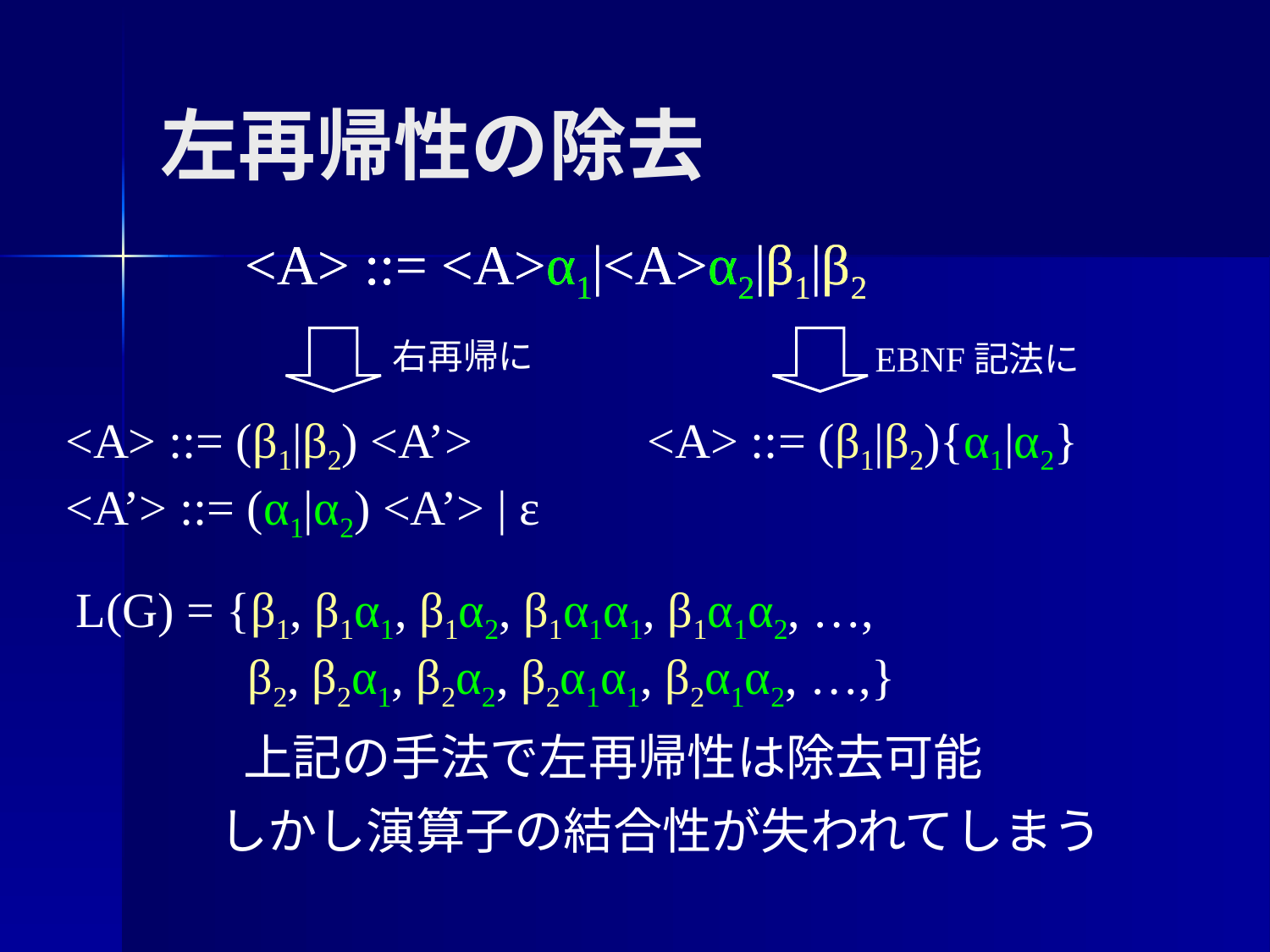

# 左再帰性の除去
<A> ::= <A>α1|<A>α2|β1|β2
<A> ::= <A>α1|<A>α2|β1|β2

右再帰に
<A> ::= (β1|β2) <A’>
<A’> ::= (α1|α2) <A’> | ε

EBNF記法に
<A> ::= (β1|β2){α1|α2}
L(G) = {β1, β1α1, β1α2, β1α1α1, β1α1α2, …,
              β2, β2α1, β2α2, β2α1α1, β2α1α2, …,}
上記の手法で左再帰性は除去可能
しかし演算子の結合性が失われてしまう